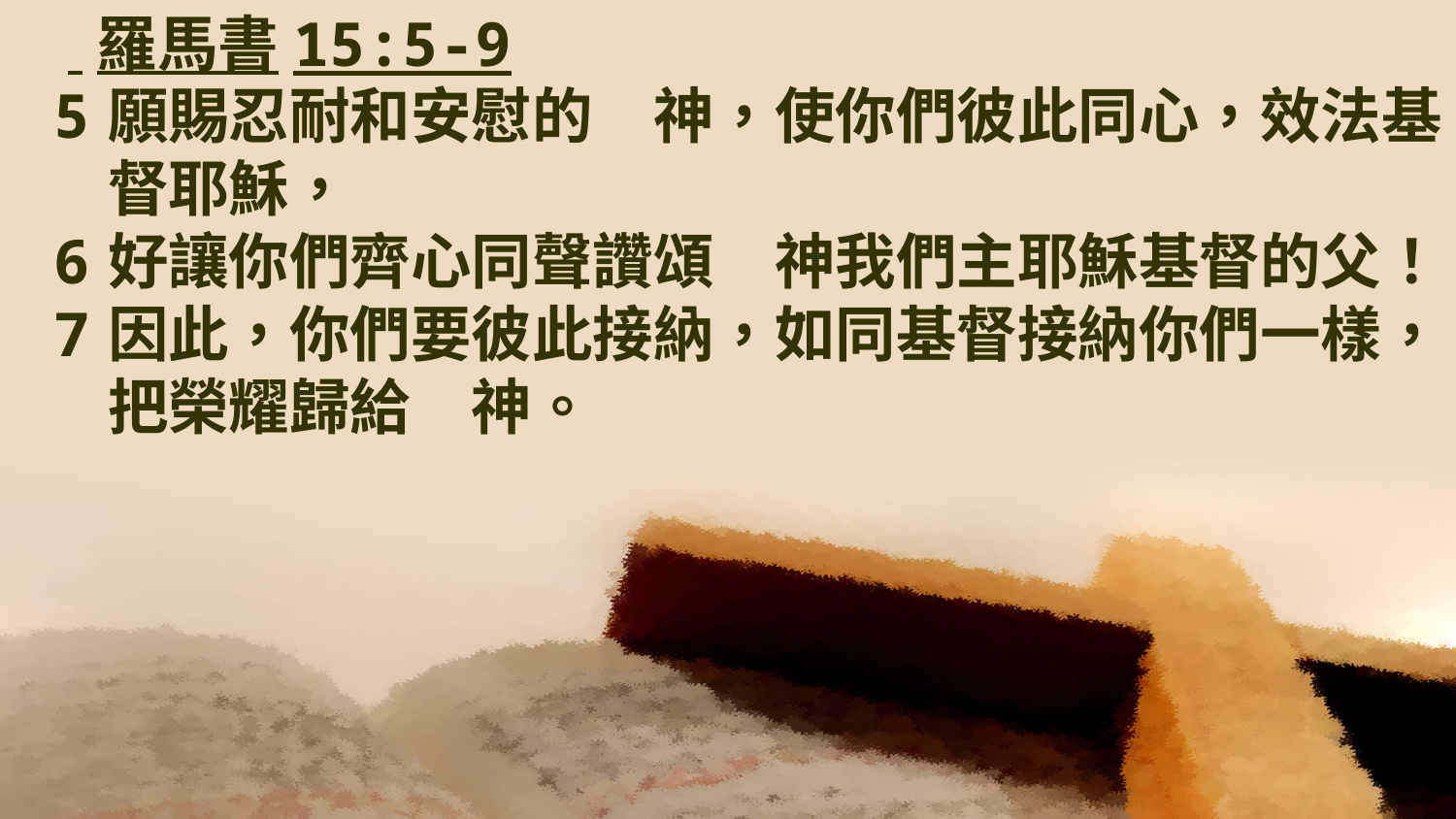

羅馬書15:5-9
5	願賜忍耐和安慰的　神，使你們彼此同心，效法基督耶穌，
6	好讓你們齊心同聲讚頌　神我們主耶穌基督的父！
7	因此，你們要彼此接納，如同基督接納你們一樣，把榮耀歸給　神。